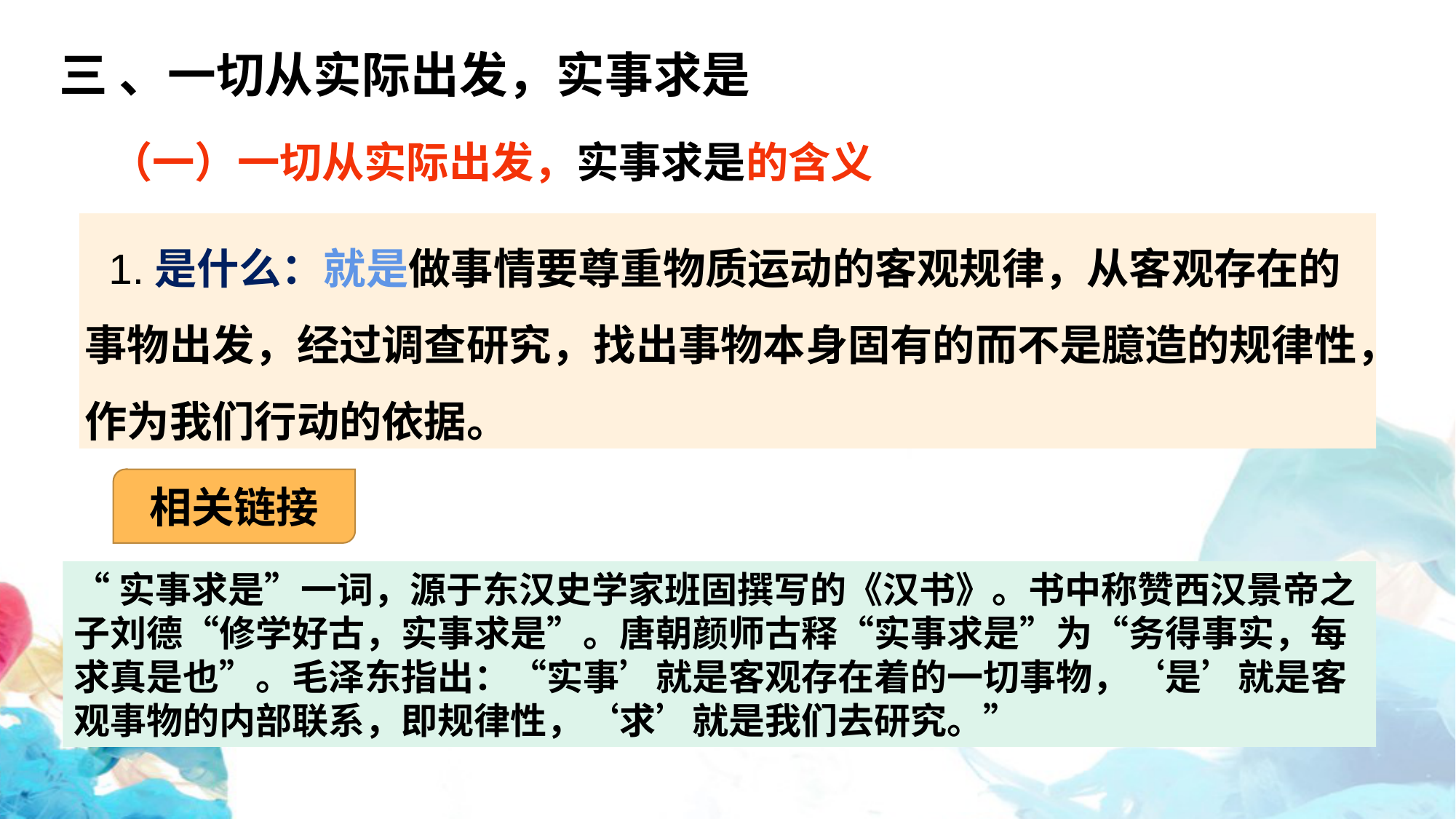

三 、一切从实际出发，实事求是
（一）一切从实际出发，实事求是的含义
  1.是什么：就是做事情要尊重物质运动的客观规律，从客观存在的事物出发，经过调查研究，找出事物本身固有的而不是臆造的规律性，作为我们行动的依据。
相关链接
“实事求是”一词，源于东汉史学家班固撰写的《汉书》。书中称赞西汉景帝之子刘德“修学好古，实事求是”。唐朝颜师古释“实事求是”为“务得事实，每求真是也”。毛泽东指出：“实事’就是客观存在着的一切事物，‘是’就是客观事物的内部联系，即规律性，‘求’就是我们去研究。”